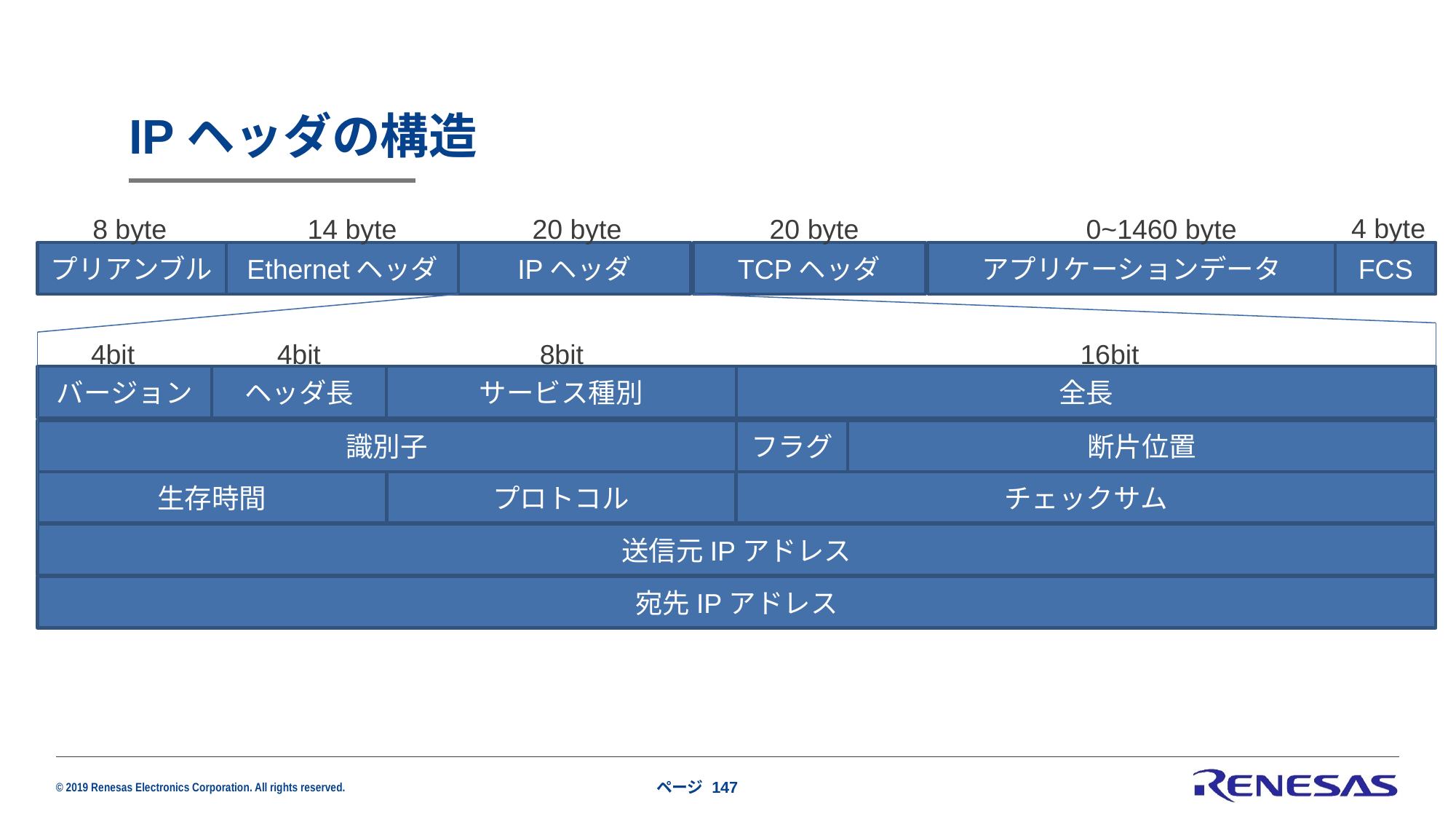

# IPヘッダの構造
4 byte
8 byte
14 byte
20 byte
20 byte
0~1460 byte
プリアンブル
Ethernetヘッダ
IPヘッダ
TCPヘッダ
アプリケーションデータ
FCS
バージョン
ヘッダ長
サービス種別
全長
識別子
フラグ
断片位置
生存時間
プロトコル
チェックサム
送信元IPアドレス
宛先IPアドレス
4bit
4bit
8bit
16bit
ページ 147